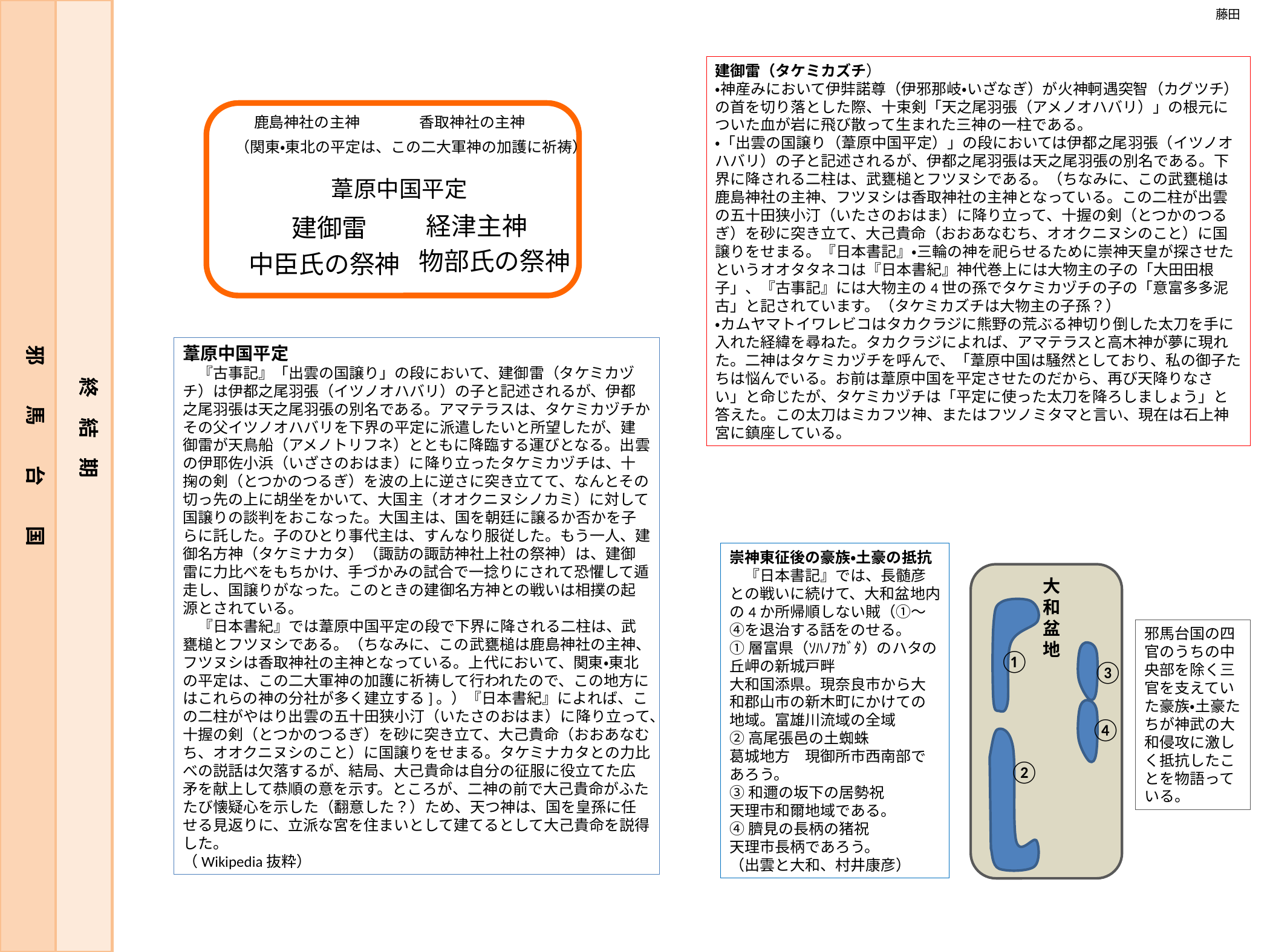

藤田
建御雷（タケミカズチ）
・神産みにおいて伊弉諾尊（伊邪那岐・いざなぎ）が火神軻遇突智（カグツチ）の首を切り落とした際、十束剣「天之尾羽張（アメノオハバリ）」の根元についた血が岩に飛び散って生まれた三神の一柱である。
・「出雲の国譲り（葦原中国平定）」の段においては伊都之尾羽張（イツノオハバリ）の子と記述されるが、伊都之尾羽張は天之尾羽張の別名である。下界に降される二柱は、武甕槌とフツヌシである。（ちなみに、この武甕槌は鹿島神社の主神、フツヌシは香取神社の主神となっている。この二柱が出雲の五十田狭小汀（いたさのおはま）に降り立って、十握の剣（とつかのつるぎ）を砂に突き立て、大己貴命（おおあなむち、オオクニヌシのこと）に国譲りをせまる。『日本書記』・三輪の神を祀らせるために崇神天皇が探させたというオオタタネコは『日本書紀』神代巻上には大物主の子の「大田田根子」、『古事記』には大物主の4世の孫でタケミカヅチの子の「意富多多泥古」と記されています。（タケミカズチは大物主の子孫？）
・カムヤマトイワレビコはタカクラジに熊野の荒ぶる神切り倒した太刀を手に入れた経緯を尋ねた。タカクラジによれば、アマテラスと高木神が夢に現れた。二神はタケミカヅチを呼んで、「葦原中国は騒然としており、私の御子たちは悩んでいる。お前は葦原中国を平定させたのだから、再び天降りなさい」と命じたが、タケミカヅチは「平定に使った太刀を降ろしましょう」と答えた。この太刀はミカフツ神、またはフツノミタマと言い、現在は石上神宮に鎮座している。

香取神社の主神
鹿島神社の主神
（関東・東北の平定は、この二大軍神の加護に祈祷）
葦原中国平定
経津主神
建御雷
物部氏の祭神
中臣氏の祭神
邪　　馬　　台　　国
葦原中国平定
　『古事記』「出雲の国譲り」の段において、建御雷（タケミカヅチ）は伊都之尾羽張（イツノオハバリ）の子と記述されるが、伊都之尾羽張は天之尾羽張の別名である。アマテラスは、タケミカヅチかその父イツノオハバリを下界の平定に派遣したいと所望したが、建御雷が天鳥船（アメノトリフネ）とともに降臨する運びとなる。出雲の伊耶佐小浜（いざさのおはま）に降り立ったタケミカヅチは、十掬の剣（とつかのつるぎ）を波の上に逆さに突き立てて、なんとその切っ先の上に胡坐をかいて、大国主（オオクニヌシノカミ）に対して国譲りの談判をおこなった。大国主は、国を朝廷に譲るか否かを子らに託した。子のひとり事代主は、すんなり服従した。もう一人、建御名方神（タケミナカタ）（諏訪の諏訪神社上社の祭神）は、建御雷に力比べをもちかけ、手づかみの試合で一捻りにされて恐懼して遁走し、国譲りがなった。このときの建御名方神との戦いは相撲の起源とされている。
　『日本書紀』では葦原中国平定の段で下界に降される二柱は、武甕槌とフツヌシである。（ちなみに、この武甕槌は鹿島神社の主神、フツヌシは香取神社の主神となっている。上代において、関東・東北の平定は、この二大軍神の加護に祈祷して行われたので、この地方にはこれらの神の分社が多く建立する]。）『日本書紀』によれば、この二柱がやはり出雲の五十田狭小汀（いたさのおはま）に降り立って、十握の剣（とつかのつるぎ）を砂に突き立て、大己貴命（おおあなむち、オオクニヌシのこと）に国譲りをせまる。タケミナカタとの力比べの説話は欠落するが、結局、大己貴命は自分の征服に役立てた広矛を献上して恭順の意を示す。ところが、二神の前で大己貴命がふたたび懐疑心を示した（翻意した？）ため、天つ神は、国を皇孫に任せる見返りに、立派な宮を住まいとして建てるとして大己貴命を説得した。
（Wikipedia抜粋）
終　結　期
崇神東征後の豪族・土豪の抵抗
　『日本書記』では、長髄彦との戦いに続けて、大和盆地内の4か所帰順しない賊（①～④を退治する話をのせる。
①層富県（ｿﾊﾉｱｶﾞﾀ）のハタの丘岬の新城戸畔
大和国添県。現奈良市から大和郡山市の新木町にかけての地域。富雄川流域の全域
②高尾張邑の土蜘蛛
葛城地方　現御所市西南部であろう。
③和邇の坂下の居勢祝
天理市和爾地域である。
④臍見の長柄の猪祝
天理市長柄であろう。
（出雲と大和、村井康彦）

大　和　盆　地

邪馬台国の四官のうちの中央部を除く三官を支えていた豪族・土豪たちが神武の大和侵攻に激しく抵抗したことを物語っている。
①

③

④

②